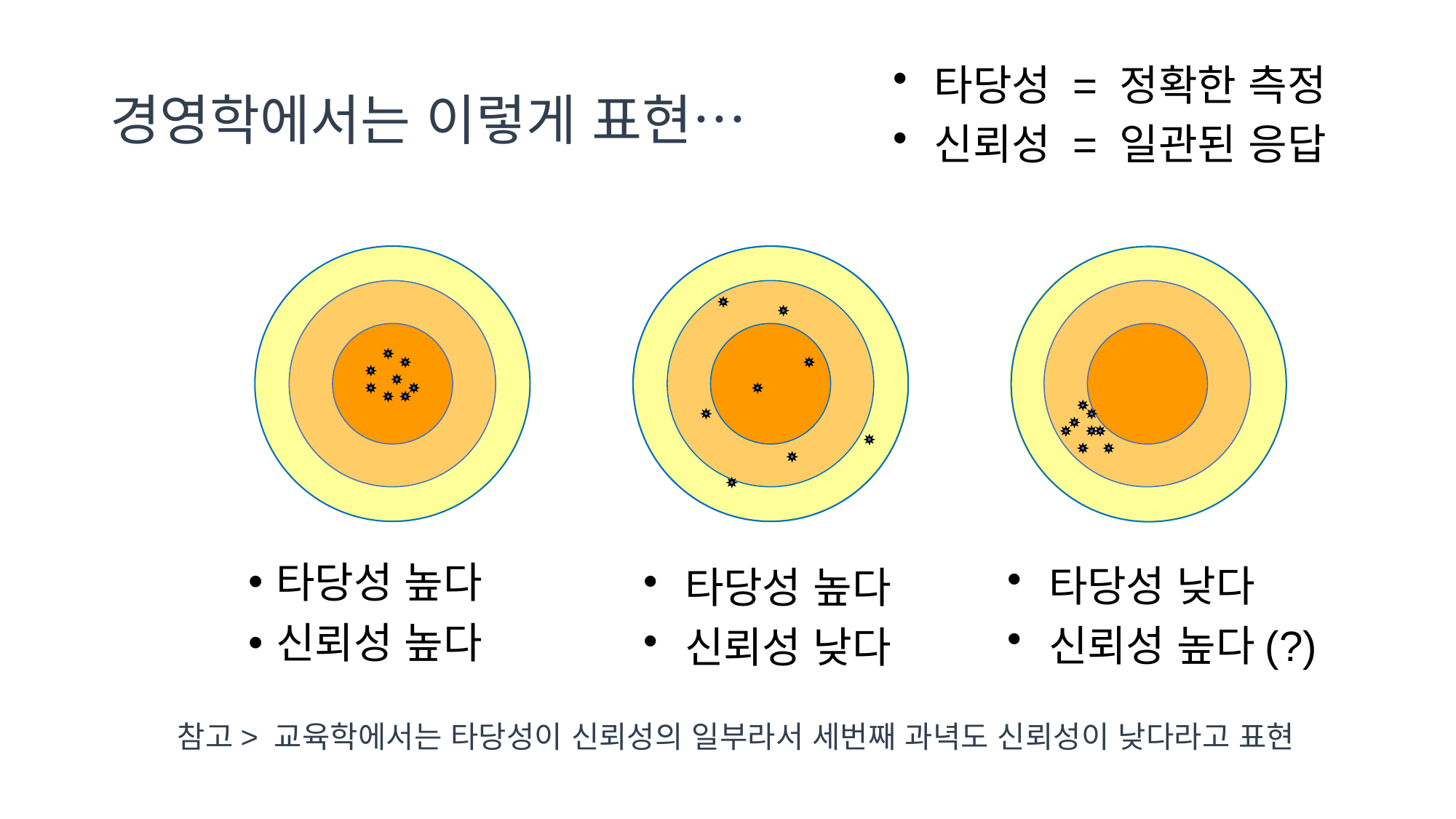

타당성 = 정확한 측정
신뢰성 = 일관된 응답
# 경영학에서는 이렇게 표현…

타당성 낮다
신뢰성 높다(?)
타당성 높다
신뢰성 높다
타당성 높다
신뢰성 낮다
참고> 교육학에서는 타당성이 신뢰성의 일부라서 세번째 과녁도 신뢰성이 낮다라고 표현